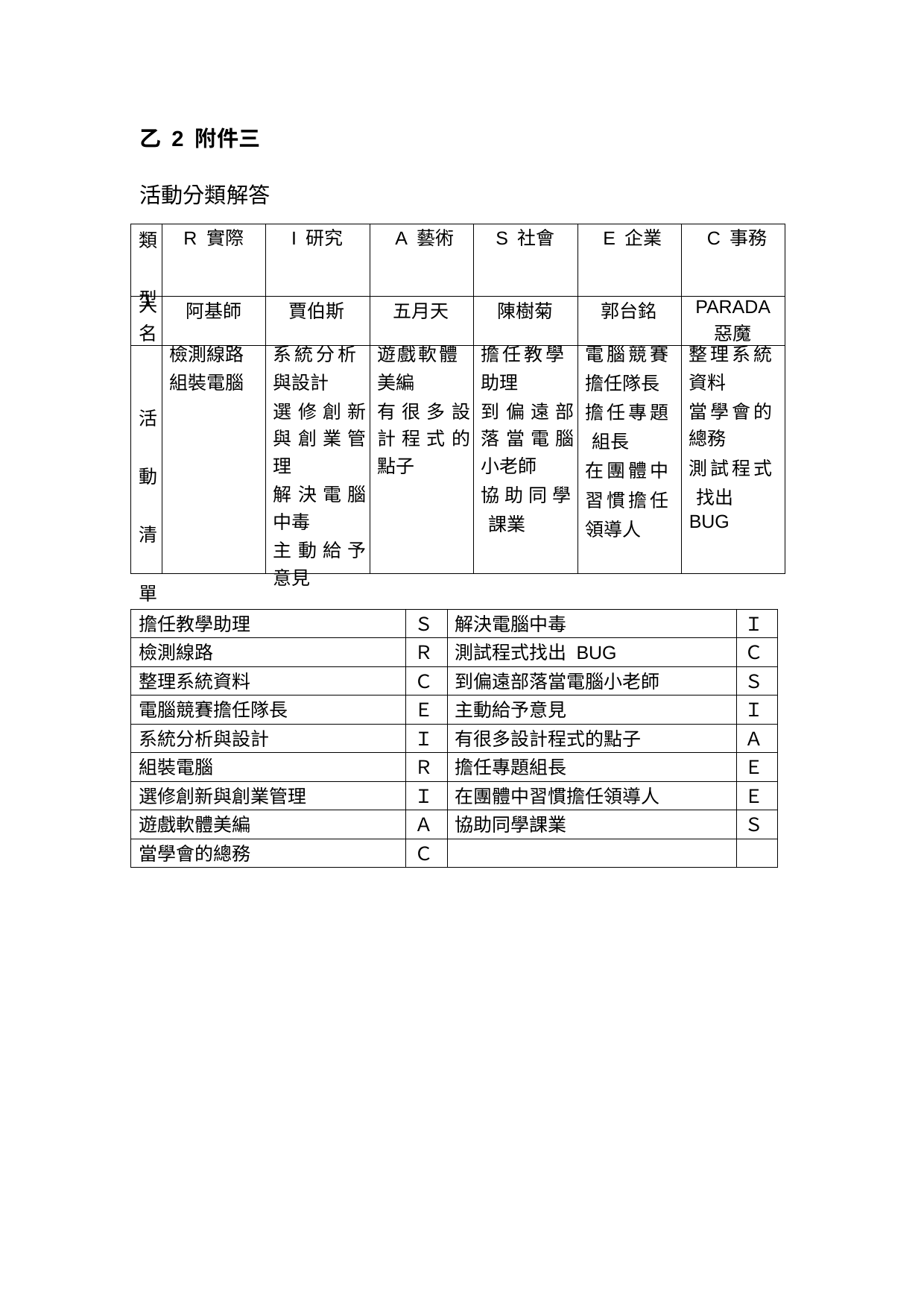

乙 2 附件三

活動分類解答
| 類 型 | R 實際 | I 研究 | A 藝術 | S 社會 | E 企業 | C 事務 |
| --- | --- | --- | --- | --- | --- | --- |
| 人 名 | 阿基師 | 賈伯斯 | 五月天 | 陳樹菊 | 郭台銘 | PARADA 惡魔 |
| 活 動 清 單 | 檢測線路 組裝電腦 | 系統分析 與設計 選修創新與創業管理 解決電腦中毒 主動給予意見 | 遊戲軟體 美編 有很多設計程式的點子 | 擔任教學 助理 到偏遠部落當電腦小老師 協助同學 課業 | 電腦競賽 擔任隊長 擔任專題 組長 在團體中習慣擔任領導人 | 整理系統 資料 當學會的總務 測試程式 找出 BUG |
| 擔任教學助理 | Ｓ | 解決電腦中毒 | Ｉ |
| --- | --- | --- | --- |
| 檢測線路 | Ｒ | 測試程式找出 BUG | Ｃ |
| 整理系統資料 | Ｃ | 到偏遠部落當電腦小老師 | Ｓ |
| 電腦競賽擔任隊長 | Ｅ | 主動給予意見 | Ｉ |
| 系統分析與設計 | Ｉ | 有很多設計程式的點子 | Ａ |
| 組裝電腦 | Ｒ | 擔任專題組長 | Ｅ |
| 選修創新與創業管理 | Ｉ | 在團體中習慣擔任領導人 | Ｅ |
| 遊戲軟體美編 | Ａ | 協助同學課業 | Ｓ |
| 當學會的總務 | Ｃ |  |  |